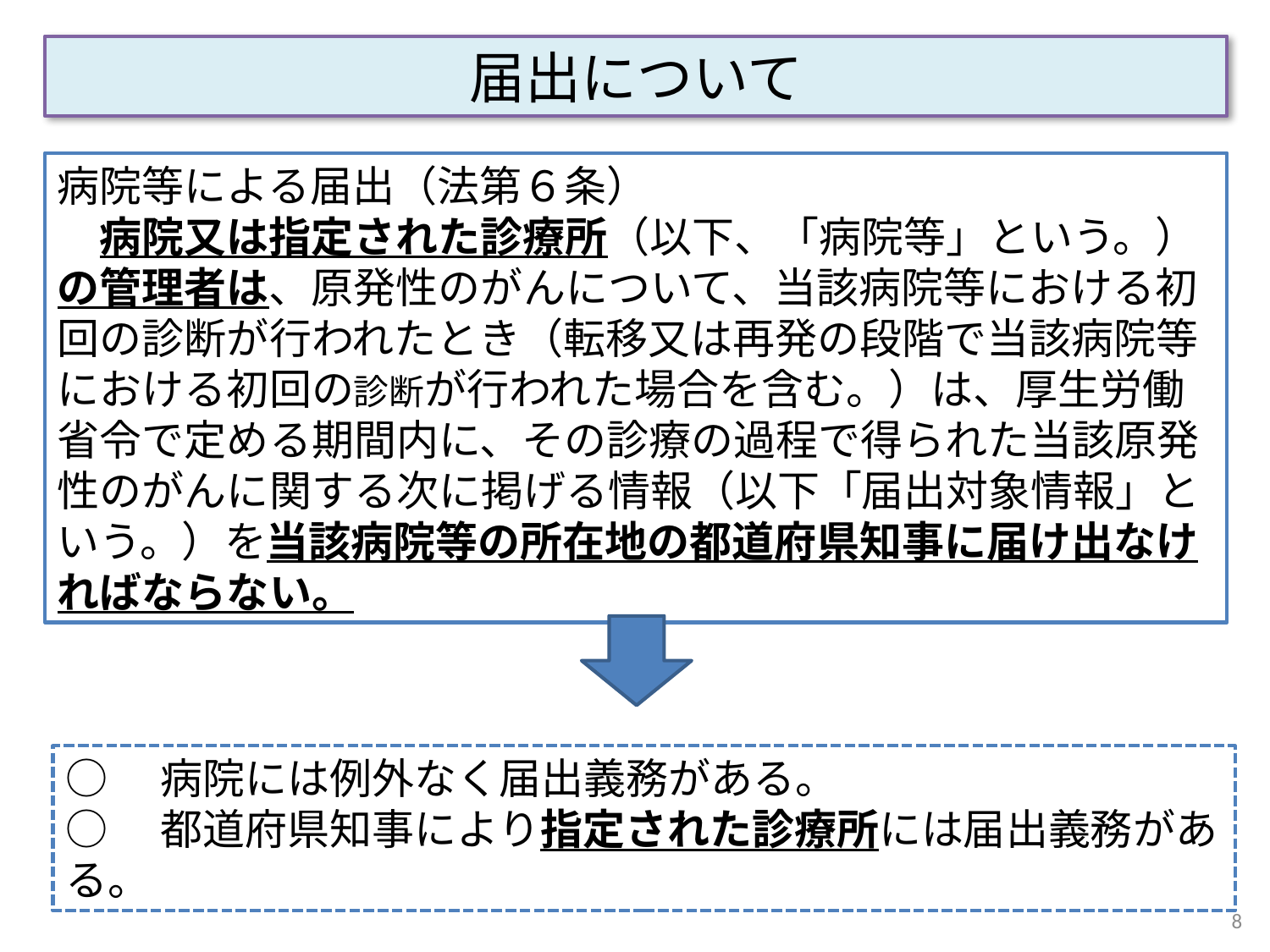

届出について
病院等による届出（法第６条）
　病院又は指定された診療所（以下、「病院等」という。）の管理者は、原発性のがんについて、当該病院等における初回の診断が行われたとき（転移又は再発の段階で当該病院等における初回の診断が行われた場合を含む。）は、厚生労働省令で定める期間内に、その診療の過程で得られた当該原発性のがんに関する次に掲げる情報（以下「届出対象情報」という。）を当該病院等の所在地の都道府県知事に届け出なければならない。

○　病院には例外なく届出義務がある。
○　都道府県知事により指定された診療所には届出義務がある。
8